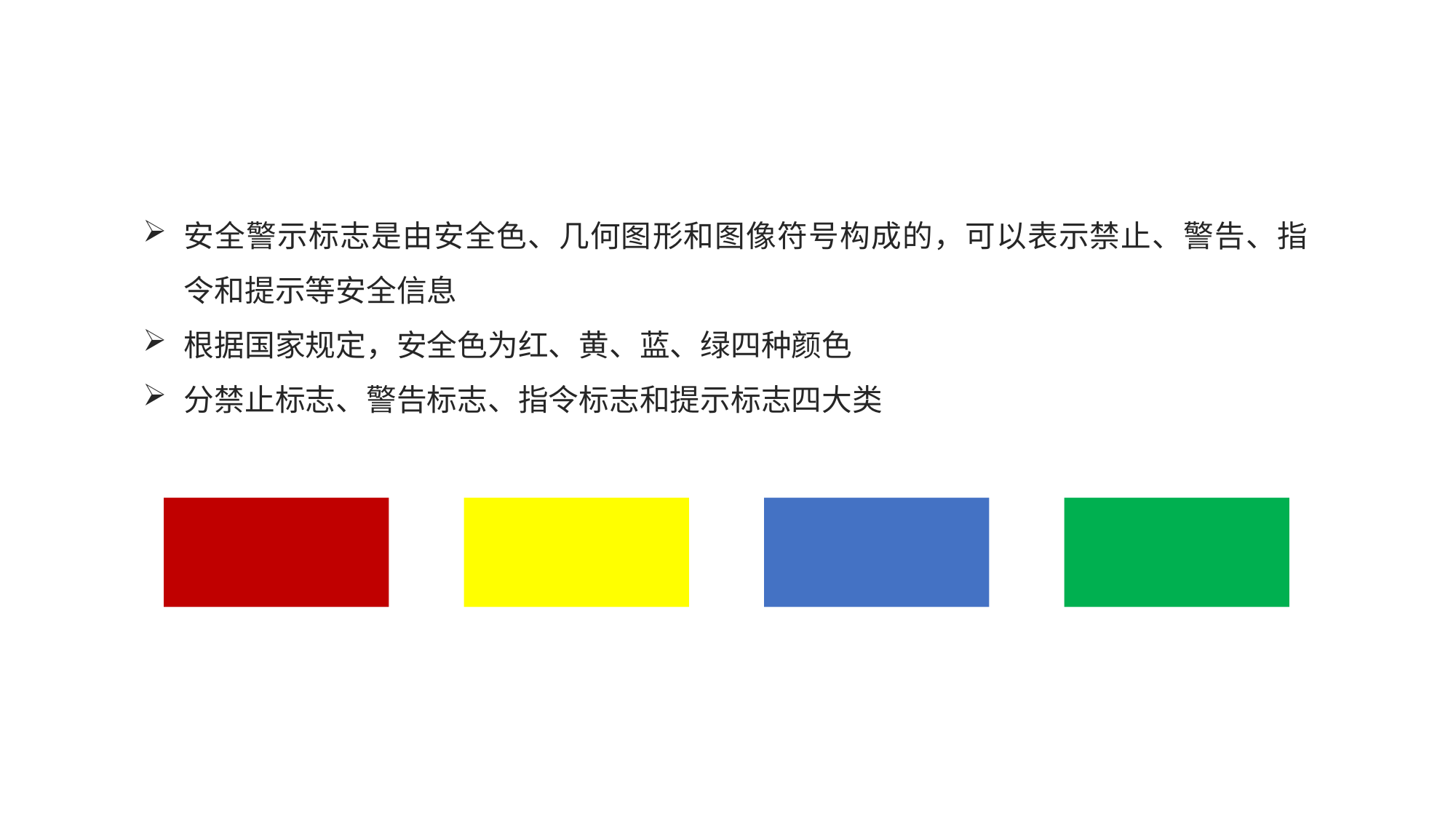

安全警示标志是由安全色、几何图形和图像符号构成的，可以表示禁止、警告、指令和提示等安全信息
根据国家规定，安全色为红、黄、蓝、绿四种颜色
分禁止标志、警告标志、指令标志和提示标志四大类